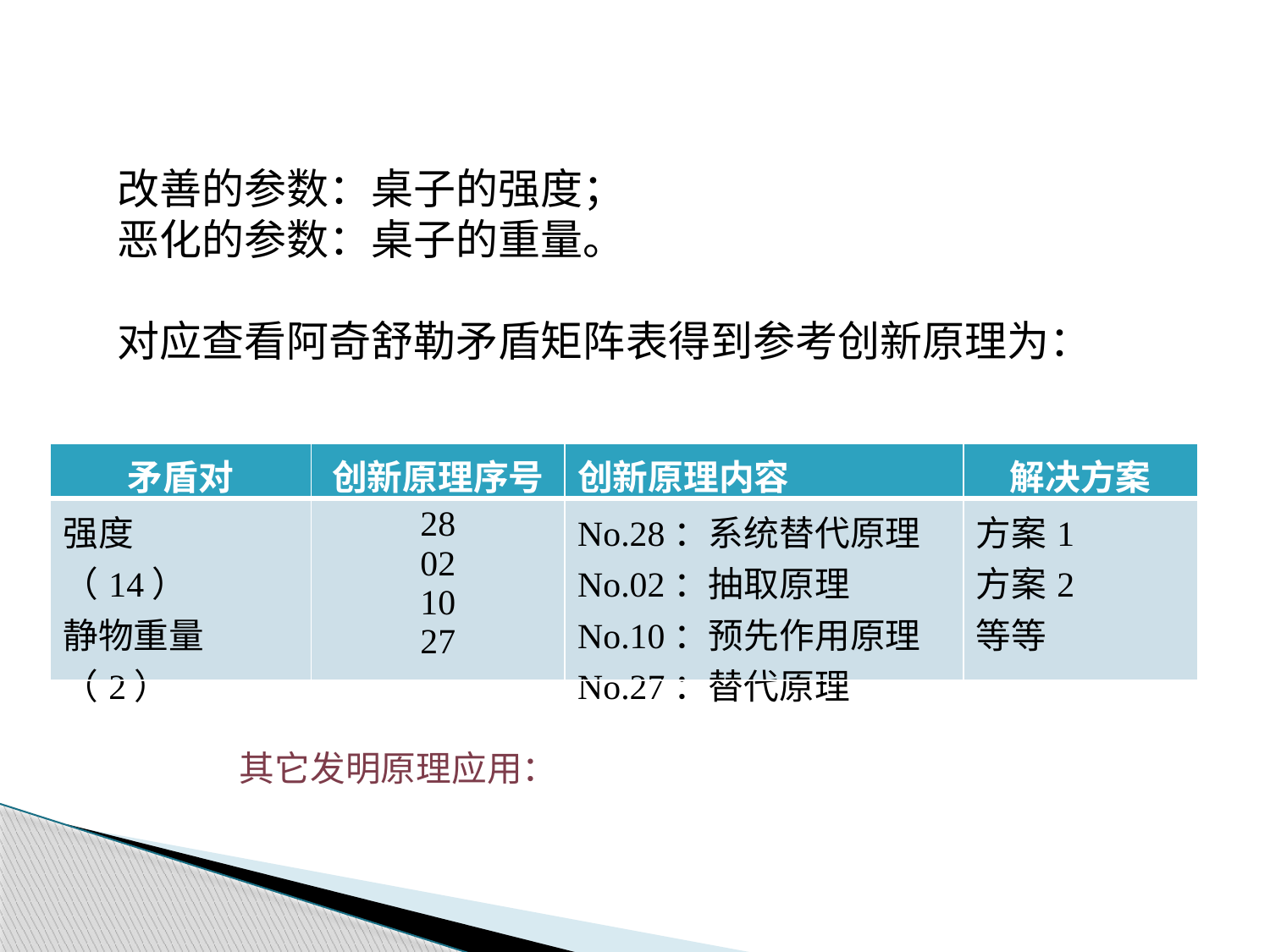

改善的参数：桌子的强度；
恶化的参数：桌子的重量。

对应查看阿奇舒勒矛盾矩阵表得到参考创新原理为：

| 矛盾对 | 创新原理序号 | 创新原理内容 | 解决方案 |
| --- | --- | --- | --- |
| 强度 （14） 静物重量（2） | 28 02 10 27 | No.28：系统替代原理 No.02：抽取原理 No.10：预先作用原理 No.27：替代原理 | 方案1 方案2 等等 |
其它发明原理应用：